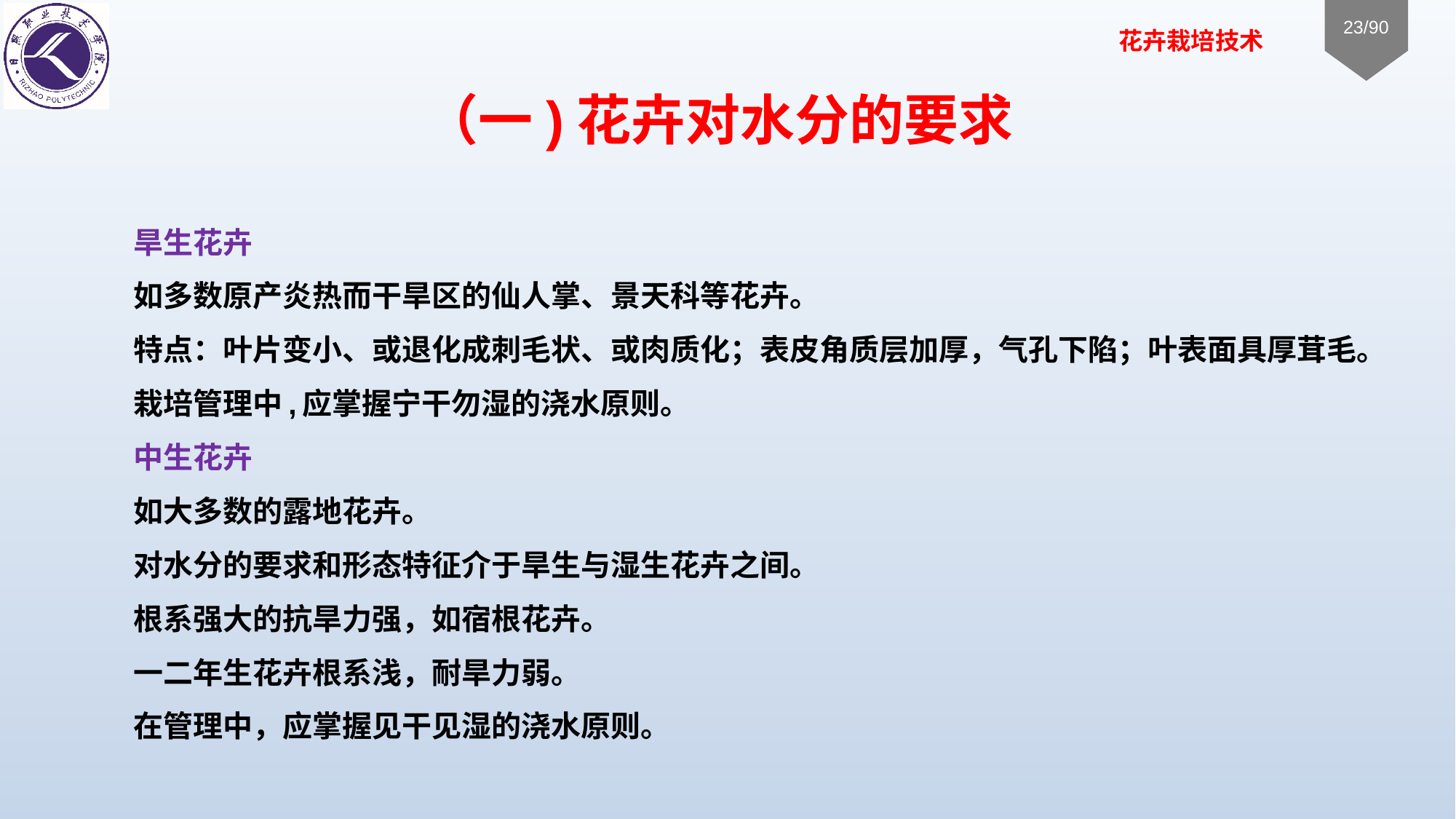

# （一)花卉对水分的要求
旱生花卉
如多数原产炎热而干旱区的仙人掌、景天科等花卉。
特点：叶片变小、或退化成刺毛状、或肉质化；表皮角质层加厚，气孔下陷；叶表面具厚茸毛。
栽培管理中,应掌握宁干勿湿的浇水原则。
中生花卉
如大多数的露地花卉。
对水分的要求和形态特征介于旱生与湿生花卉之间。
根系强大的抗旱力强，如宿根花卉。
一二年生花卉根系浅，耐旱力弱。
在管理中，应掌握见干见湿的浇水原则。